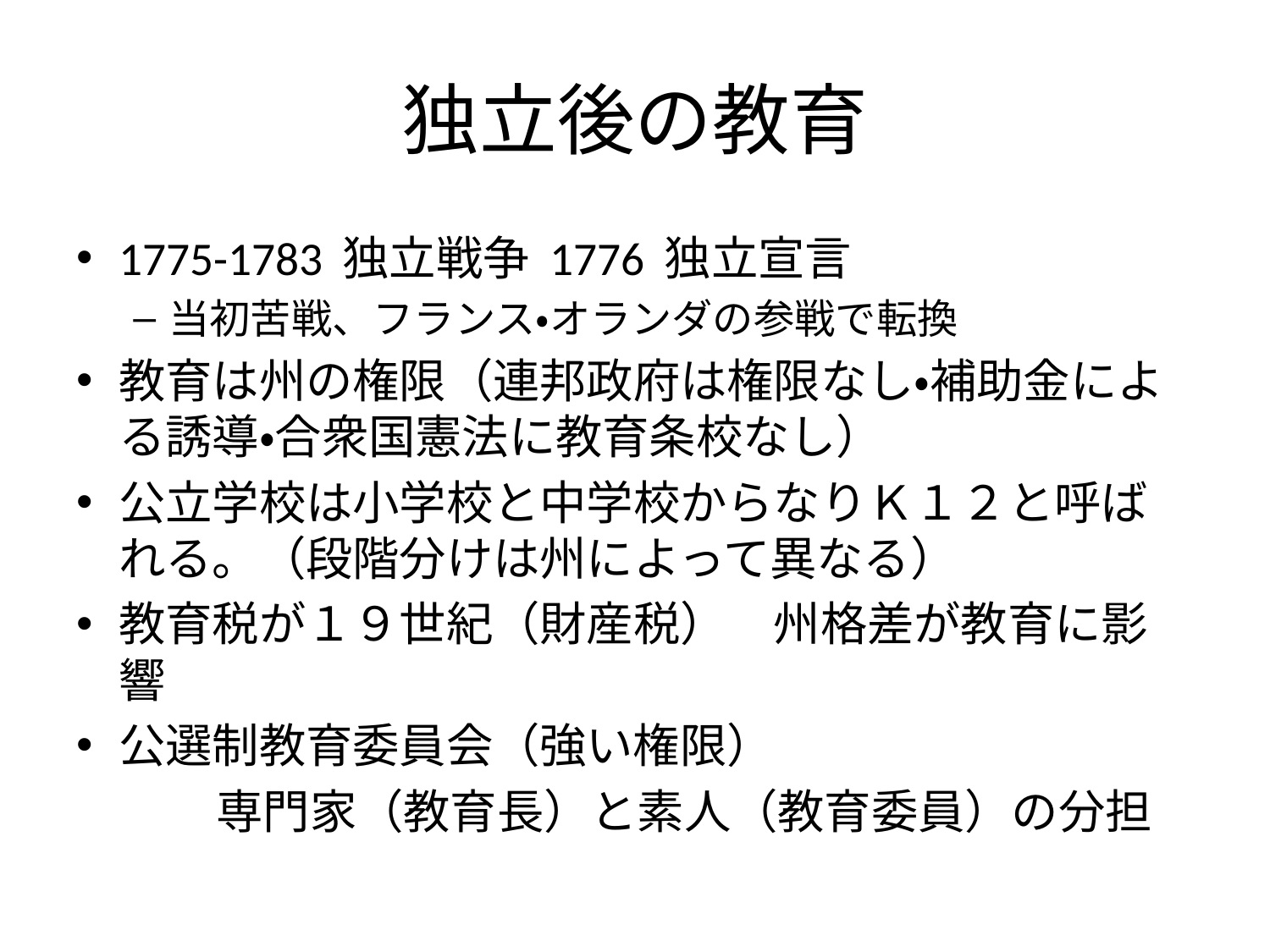

# 独立後の教育
1775-1783 独立戦争 1776 独立宣言
当初苦戦、フランス・オランダの参戦で転換
教育は州の権限（連邦政府は権限なし・補助金による誘導・合衆国憲法に教育条校なし）
公立学校は小学校と中学校からなりＫ１２と呼ばれる。（段階分けは州によって異なる）
教育税が１９世紀（財産税）　州格差が教育に影響
公選制教育委員会（強い権限）
　　　専門家（教育長）と素人（教育委員）の分担